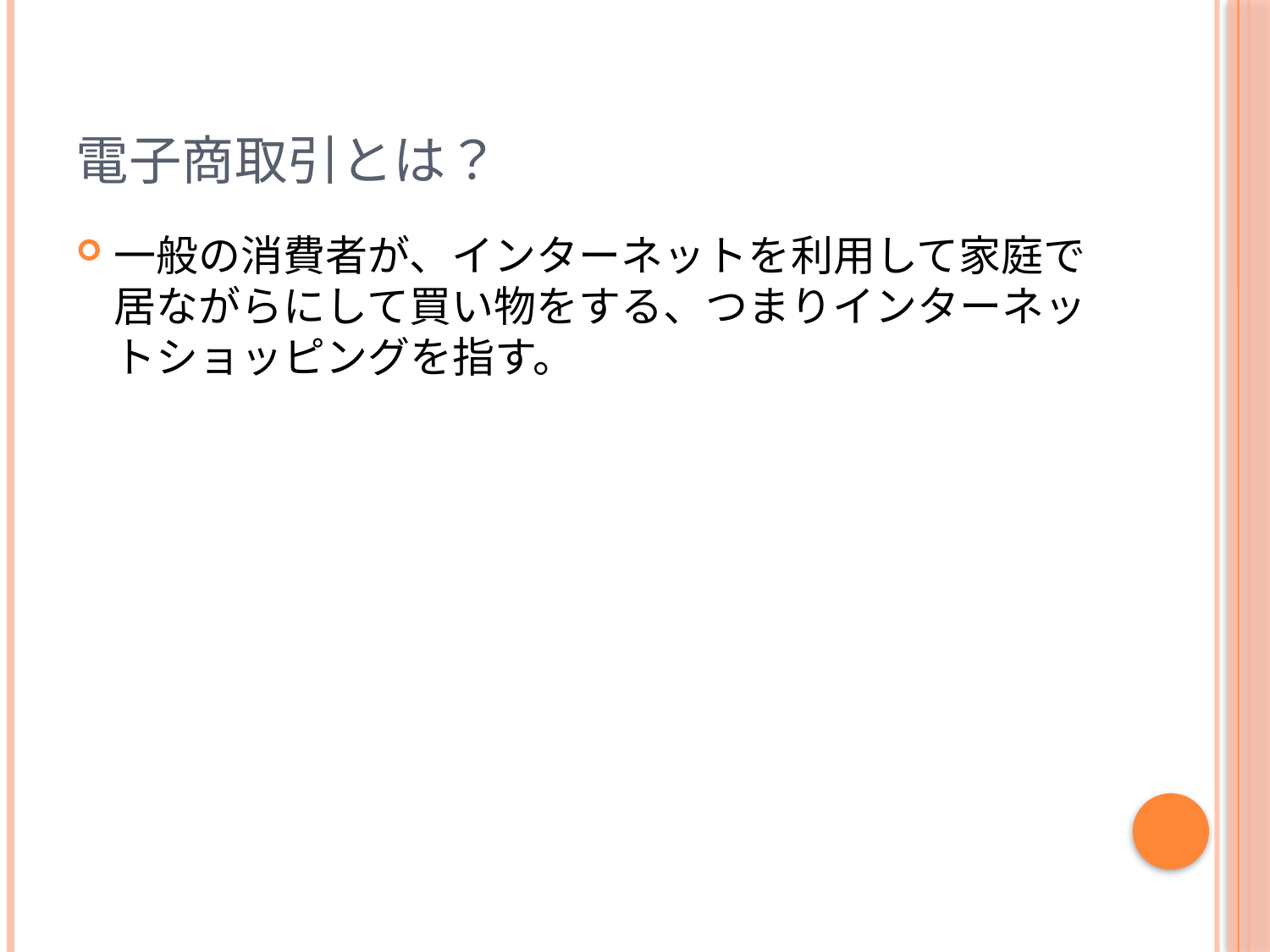

# 電子商取引とは？
一般の消費者が、インターネットを利用して家庭で居ながらにして買い物をする、つまりインターネットショッピングを指す。